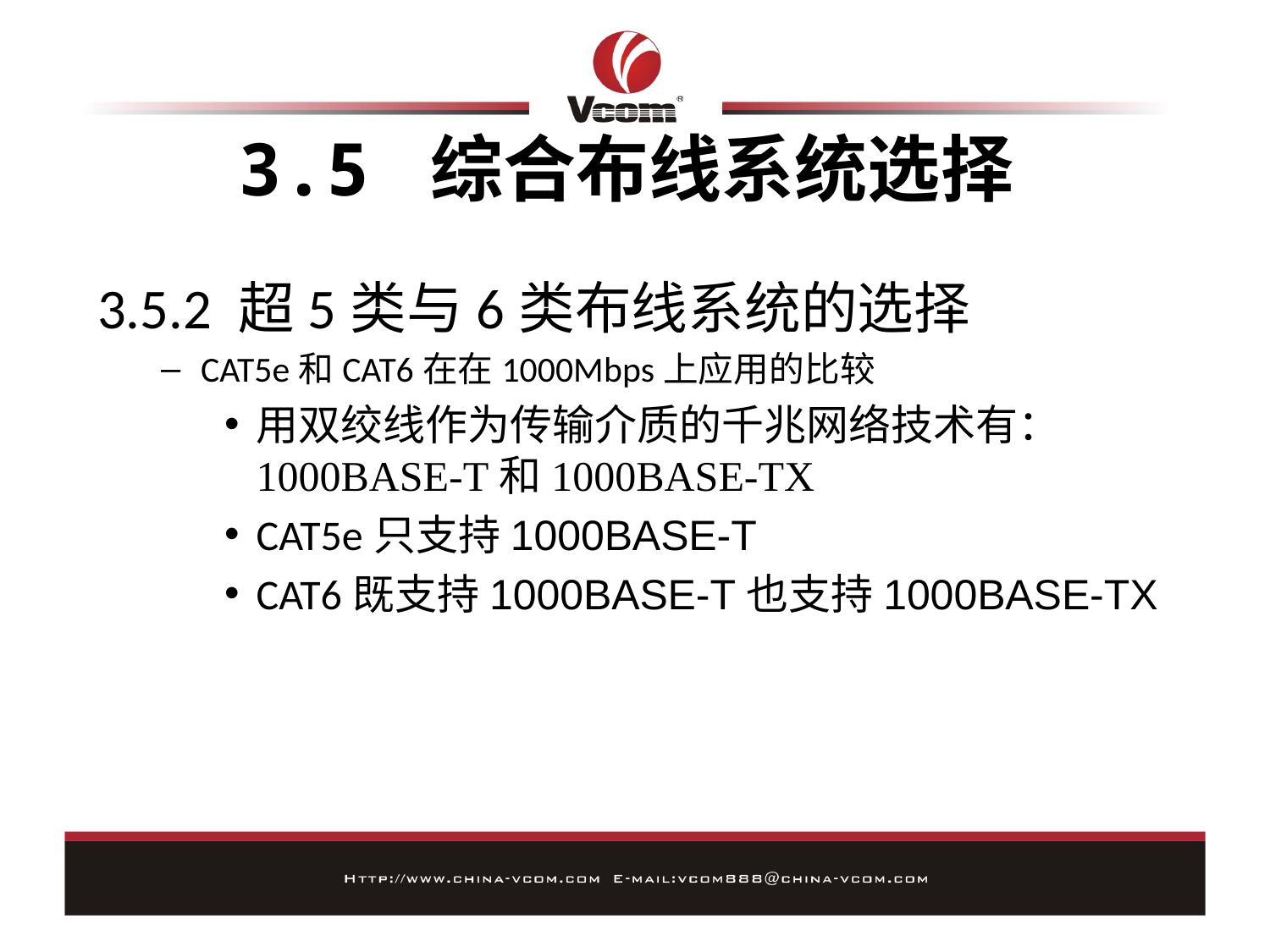

# 3.5 综合布线系统选择
3.5.2 超5类与6类布线系统的选择
CAT5e和CAT6在在1000Mbps上应用的比较
用双绞线作为传输介质的千兆网络技术有：1000BASE-T和1000BASE-TX
CAT5e只支持1000BASE-T
CAT6既支持1000BASE-T也支持1000BASE-TX